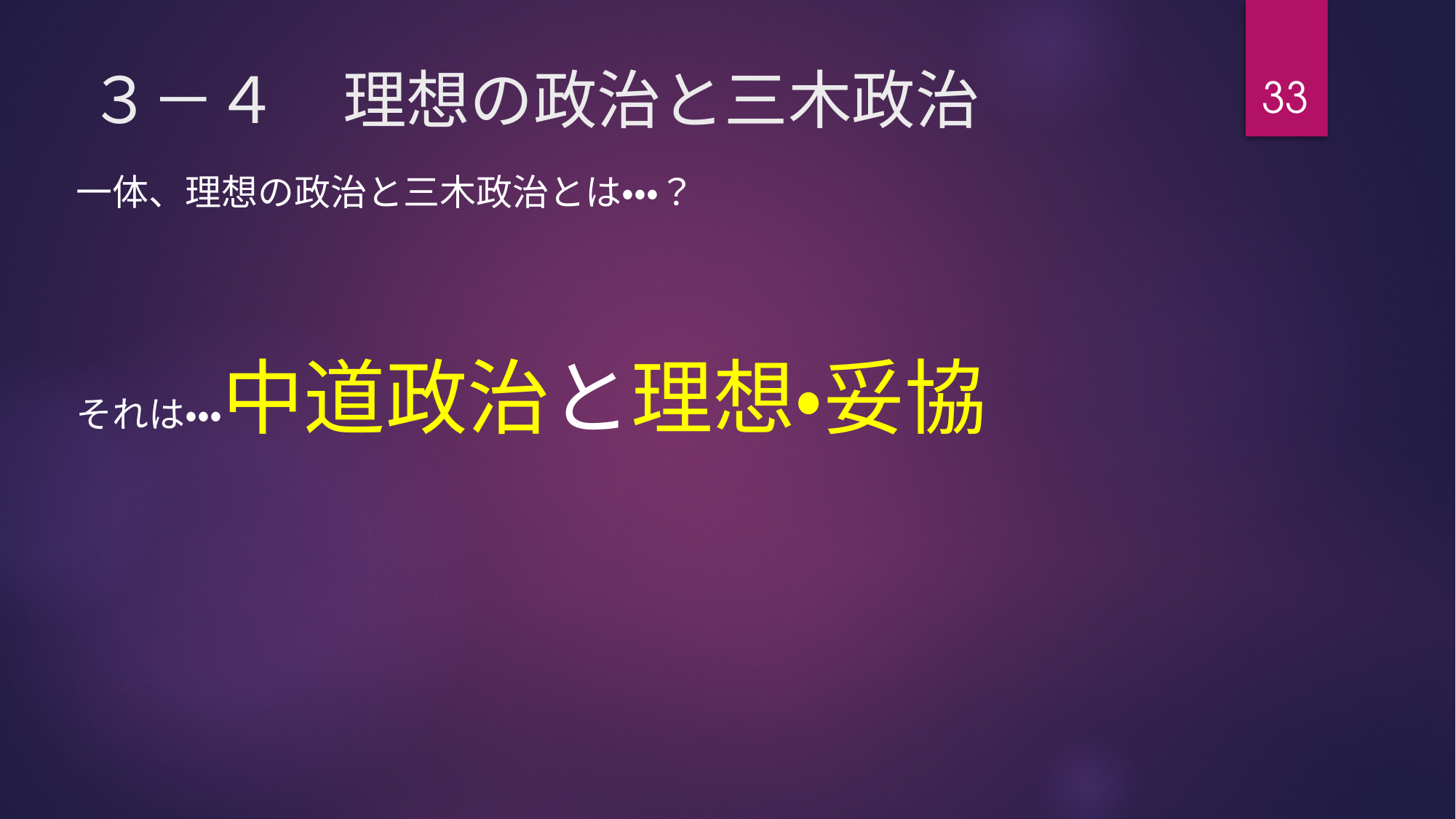

33
# ３－４　理想の政治と三木政治
一体、理想の政治と三木政治とは・・・？

それは・・・中道政治と理想・妥協